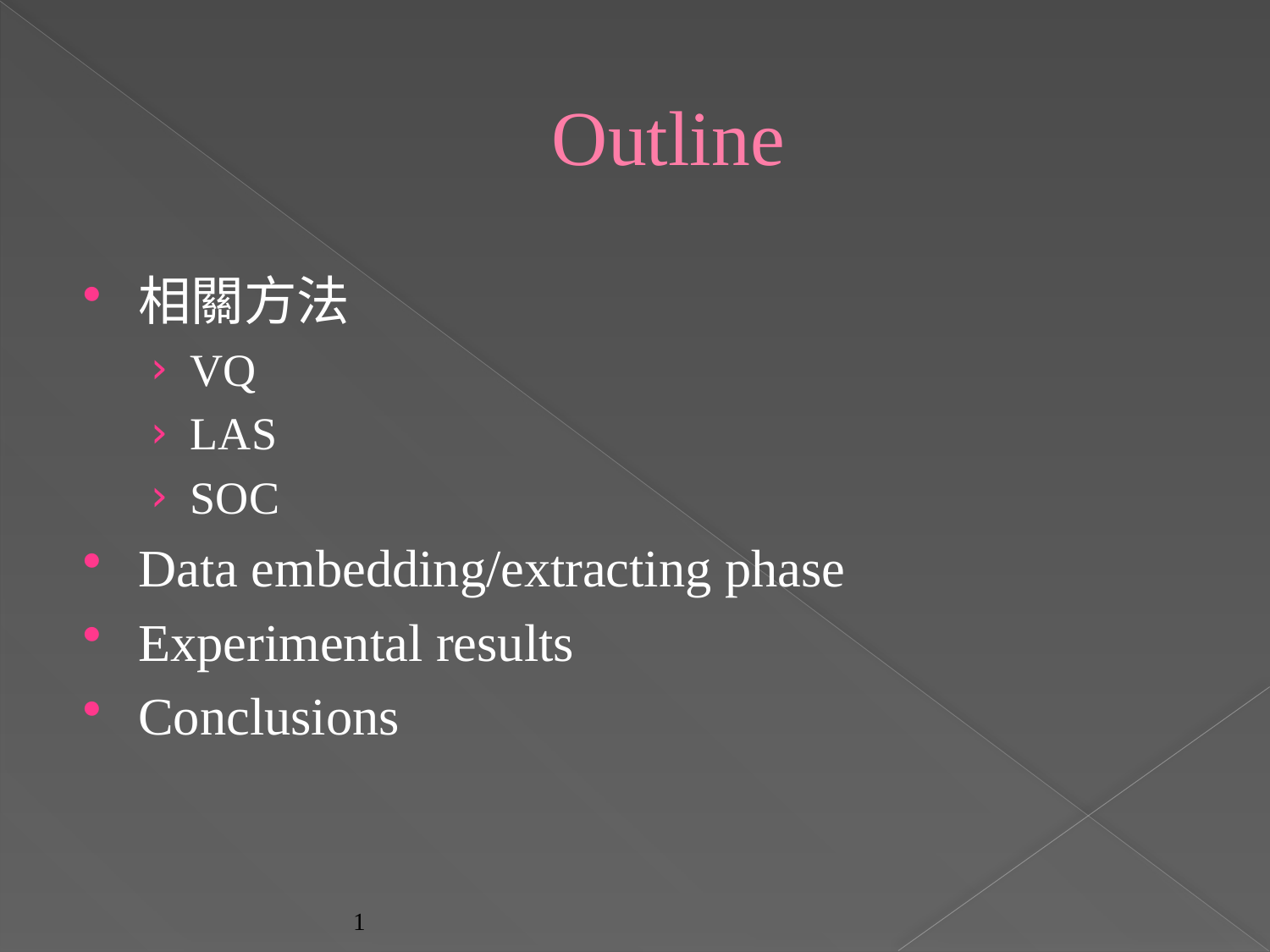

# Outline
相關方法
VQ
LAS
SOC
Data embedding/extracting phase
Experimental results
Conclusions
1